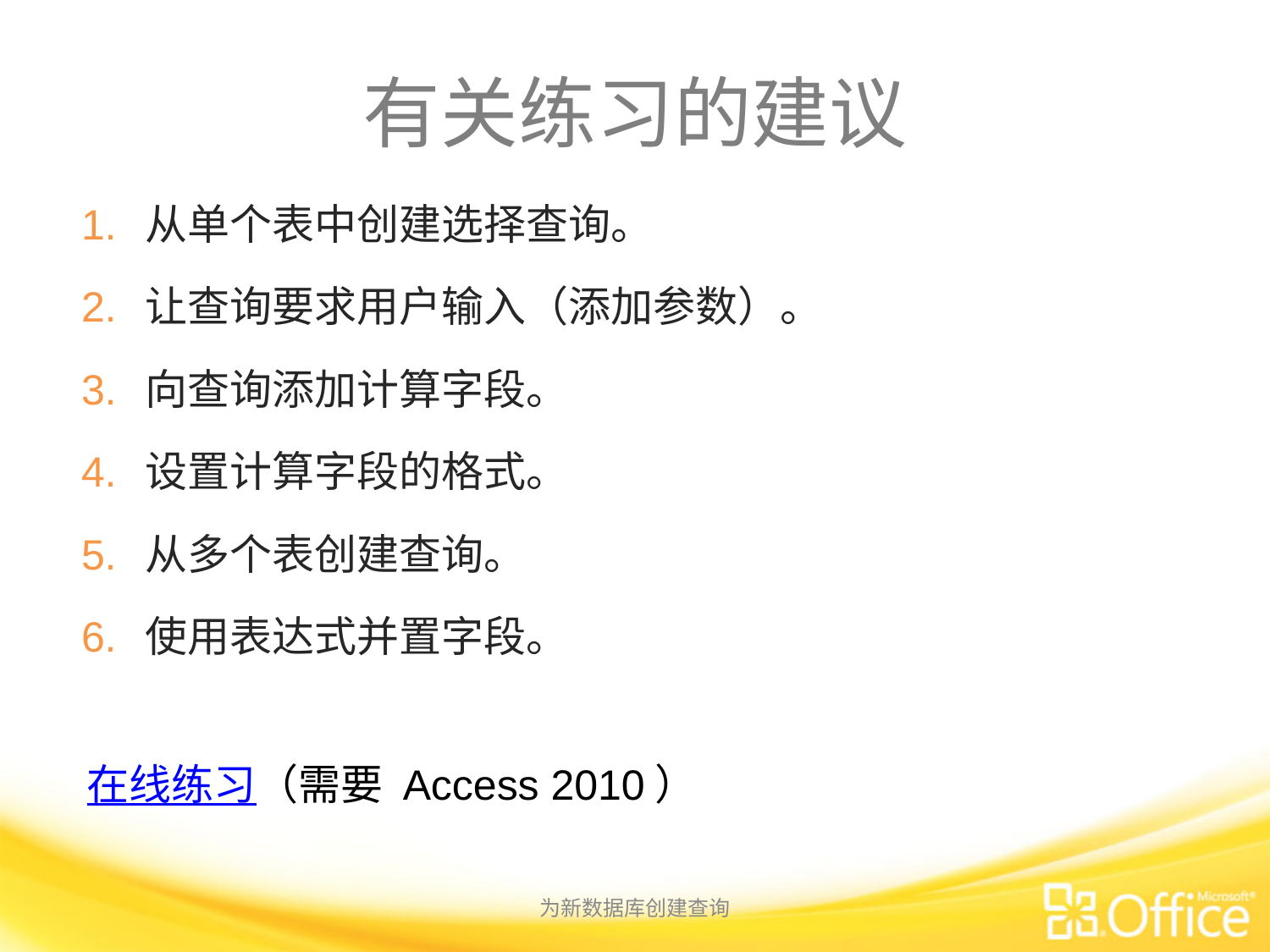

# 有关练习的建议
从单个表中创建选择查询。
让查询要求用户输入（添加参数）。
向查询添加计算字段。
设置计算字段的格式。
从多个表创建查询。
使用表达式并置字段。
在线练习（需要 Access 2010）
为新数据库创建查询